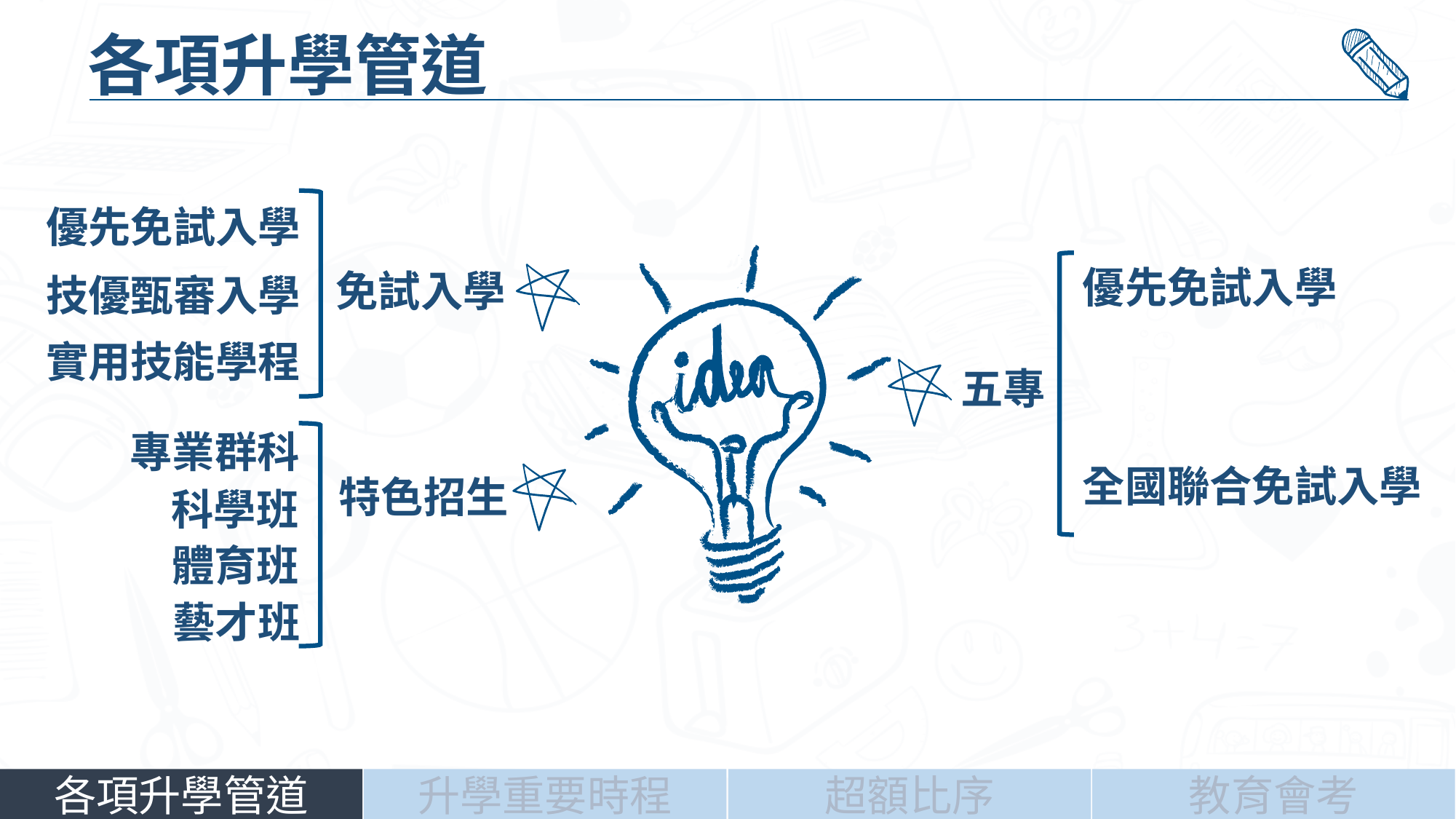

各項升學管道

優先免試入學

優先免試入學

免試入學
技優甄審入學
實用技能學程

五專

專業群科
全國聯合免試入學

特色招生
科學班
體育班
藝才班
升學重要時程
超額比序
教育會考
各項升學管道